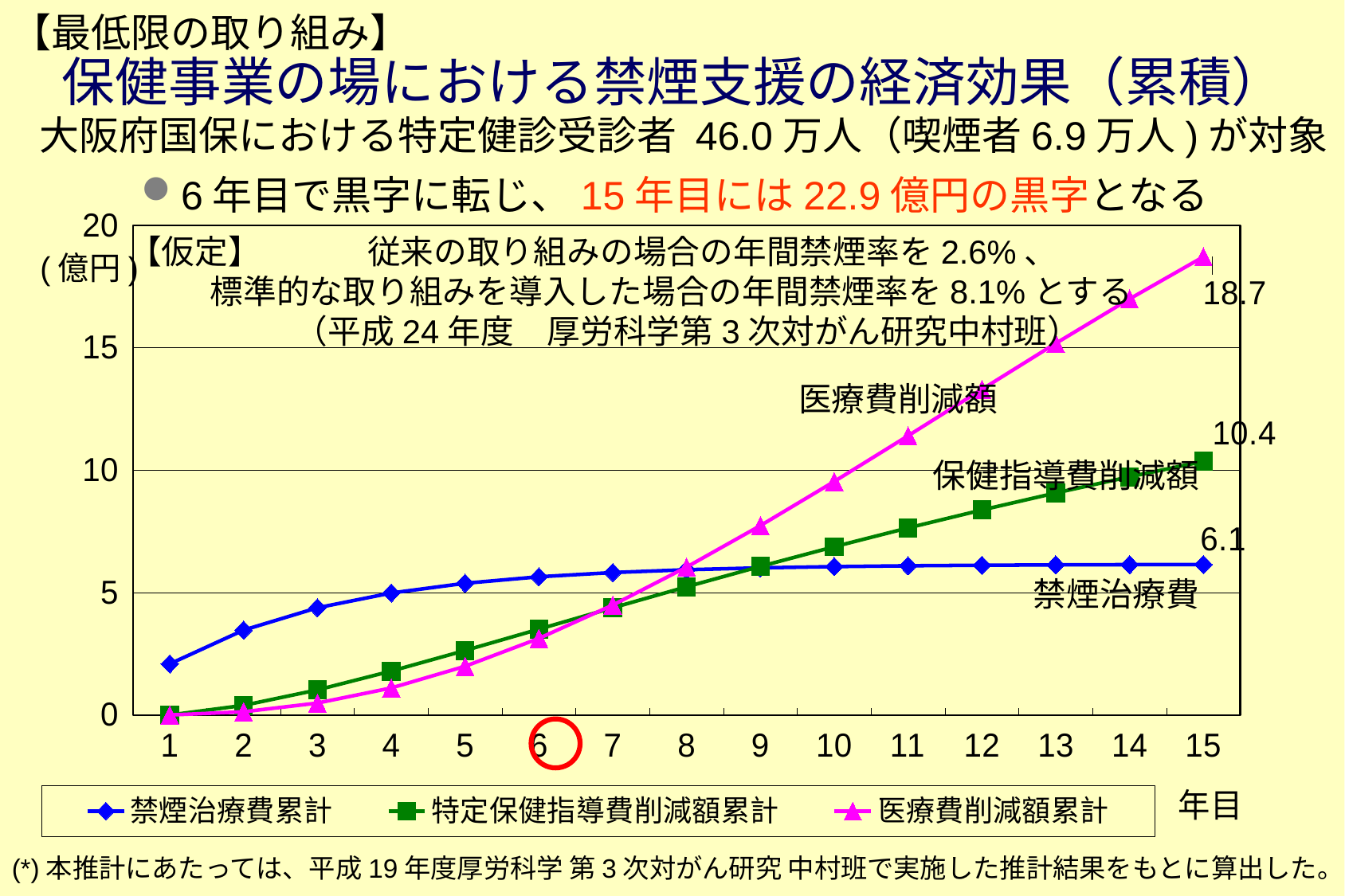

【最低限の取り組み】
# 保健事業の場における禁煙支援の経済効果（累積）
大阪府国保における特定健診受診者 46.0万人（喫煙者6.9万人)が対象
6年目で黒字に転じ、15年目には22.9億円の黒字となる

### Chart: (億円)

| Category | 禁煙治療費累計 | 特定保健指導費削減額累計 | 医療費削減額累計 |
|---|---|---|---|
| 1 | 2.0870615892 | 0.0 | 0.0 |
| 2 | 3.466994291604838 | 0.39321044912621306 | 0.1319764150715637 |
| 3 | 4.3793843585871075 | 1.0250271069056964 | 0.4865981270193103 |
| 4 | 4.982642497826213 | 1.7943903736835969 | 1.1039877802864264 |
| 5 | 5.381507408490879 | 2.635580340318121 | 1.9901951479085942 |
| 6 | 5.64523069146258 | 3.5061833936372198 | 3.1291627924277496 |
| 7 | 5.819600429491112 | 4.379139171895186 | 4.491641501445628 |
| 8 | 5.9348909916194525 | 5.237485207620272 | 6.041082884042654 |
| 9 | 6.0111193203773565 | 6.0708850724187675 | 7.737382478180143 |
| 10 | 6.0615203072227075 | 6.873335587608651 | 9.539863570681469 |
| 11 | 6.094844656796887 | 7.641653465493493 | 11.409317877157703 |
| 12 | 6.1168781990755585 | 8.374477156818115 | 13.30448841731146 |
| 13 | 6.131446434961593 | 9.071609210978316 | 15.182113212539425 |
| 14 | 6.141078726226739 | 9.73358365166592 | 16.99988070507653 |
| 15 | 6.1474474475834295 | 10.361382009783659 | 18.719173147596788 |
【仮定】	従来の取り組みの場合の年間禁煙率を2.6%、
          標準的な取り組みを導入した場合の年間禁煙率を8.1%とする
　　　　　（平成24年度　厚労科学第3次対がん研究中村班）
医療費削減額
保健指導費削減額
禁煙治療費

(*)本推計にあたっては、平成19年度厚労科学 第3次対がん研究 中村班で実施した推計結果をもとに算出した。